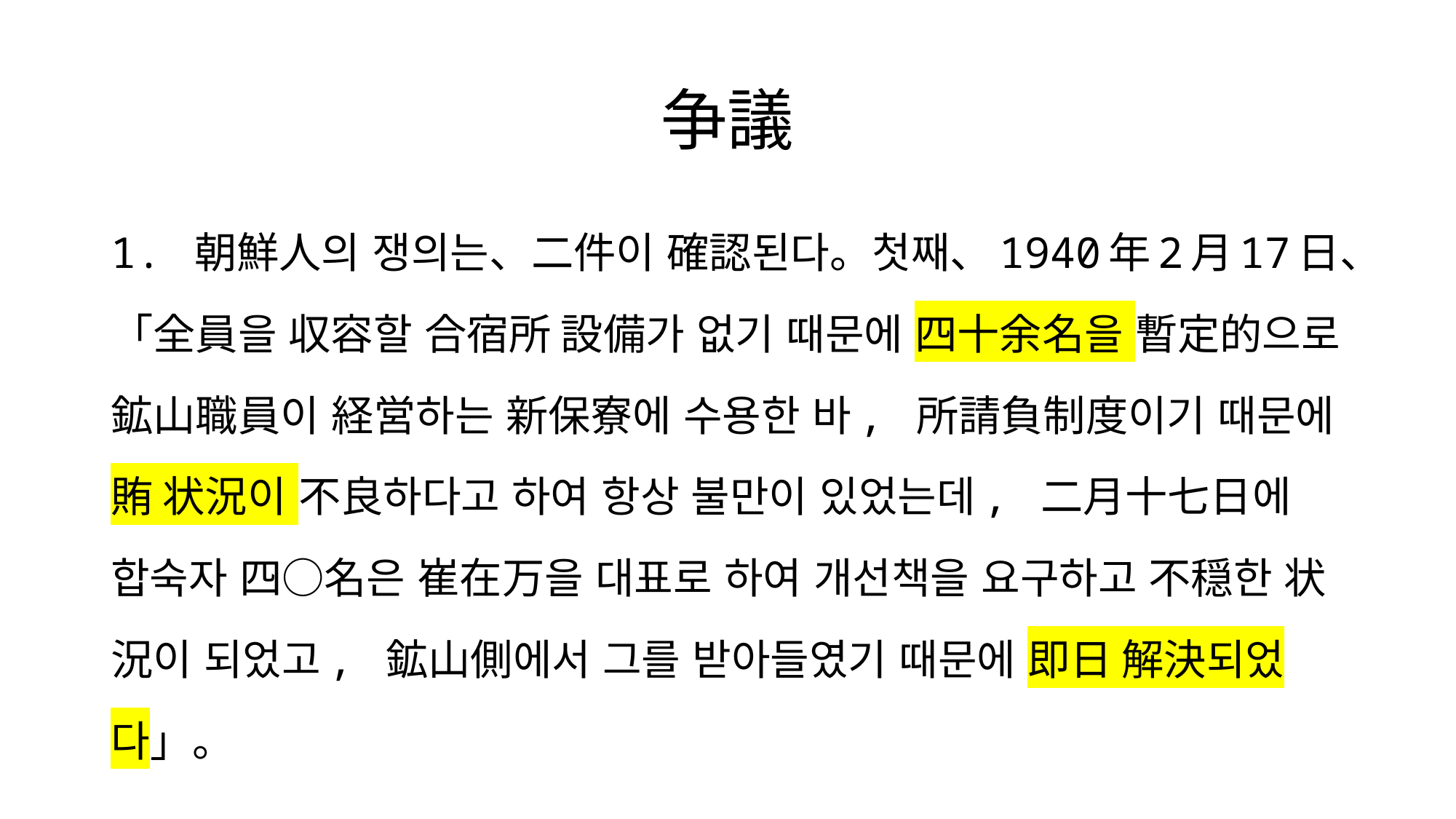

# 争議
1. 朝鮮人의 쟁의는、二件이 確認된다。첫째、1940年2月17日、「全員을 収容할 合宿所 設備가 없기 때문에 四十余名을 暫定的으로 鉱山職員이 経営하는 新保寮에 수용한 바, 所請負制度이기 때문에 賄 状況이 不良하다고 하여 항상 불만이 있었는데, 二月十七日에 합숙자 四○名은 崔在万을 대표로 하여 개선책을 요구하고 不穏한 状況이 되었고, 鉱山側에서 그를 받아들였기 때문에 即日 解決되었다」。